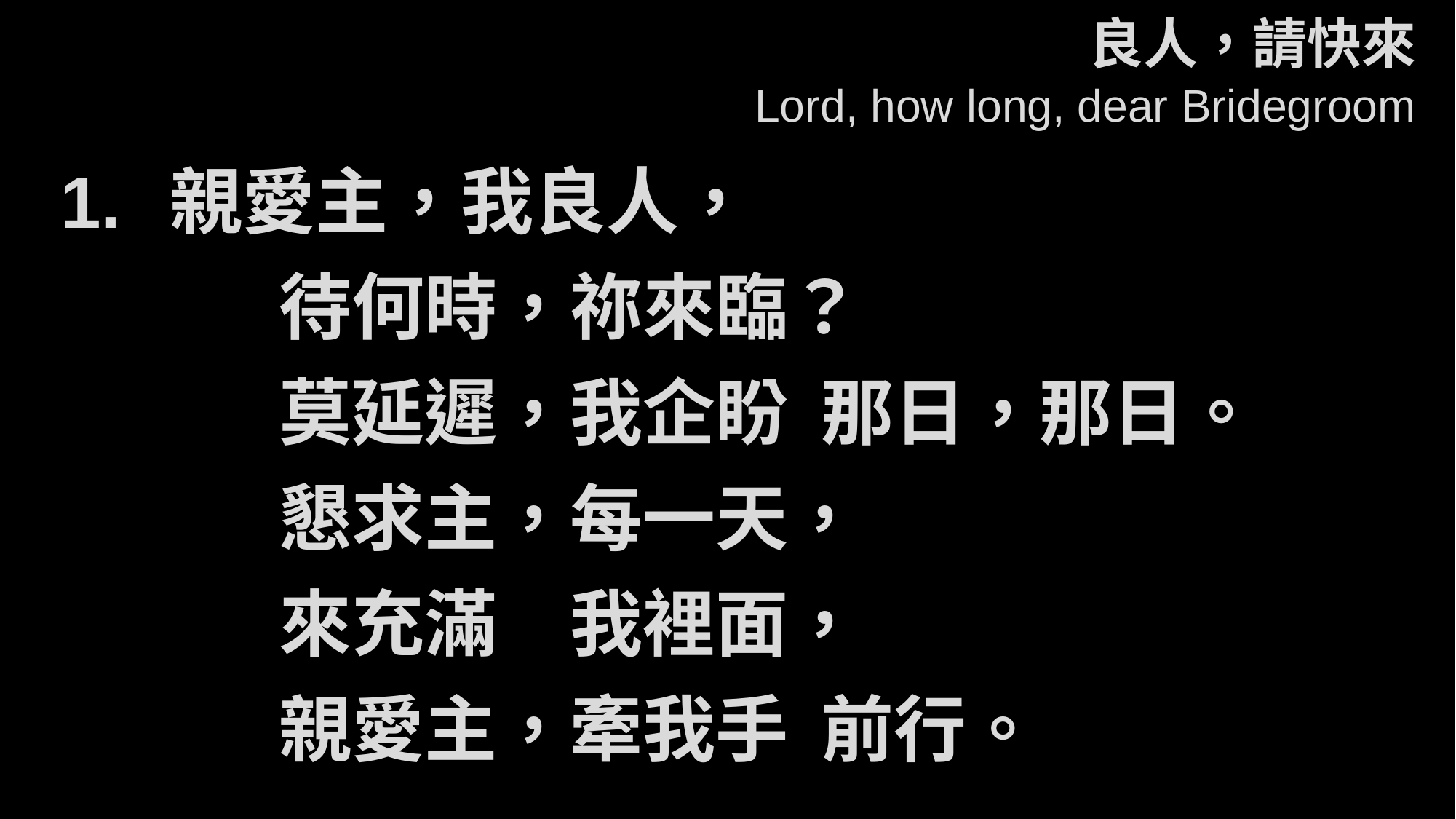

# 良人，請快來 Lord, how long, dear Bridegroom
1. 	親愛主，我良人，
		待何時，祢來臨？
		莫延遲，我企盼  那日，那日。
		懇求主，每一天，
		來充滿　我裡面，
		親愛主，牽我手  前行。